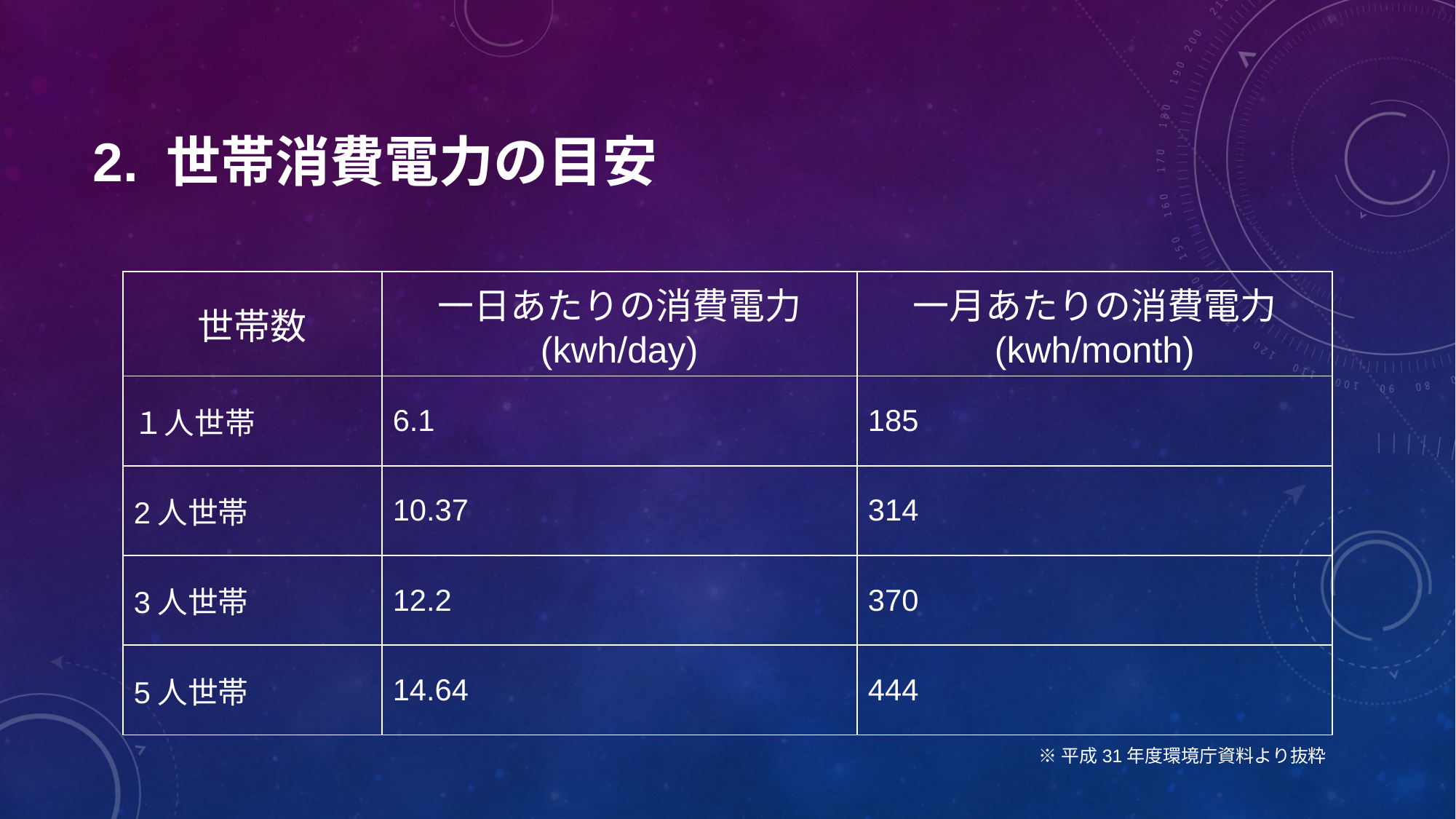

# 2. 世帯消費電力の目安
| 世帯数 | 一日あたりの消費電力 (kwh/day) | 一月あたりの消費電力 (kwh/month) |
| --- | --- | --- |
| １人世帯 | 6.1 | 185 |
| 2人世帯 | 10.37 | 314 |
| 3人世帯 | 12.2 | 370 |
| 5人世帯 | 14.64 | 444 |
※平成31年度環境庁資料より抜粋